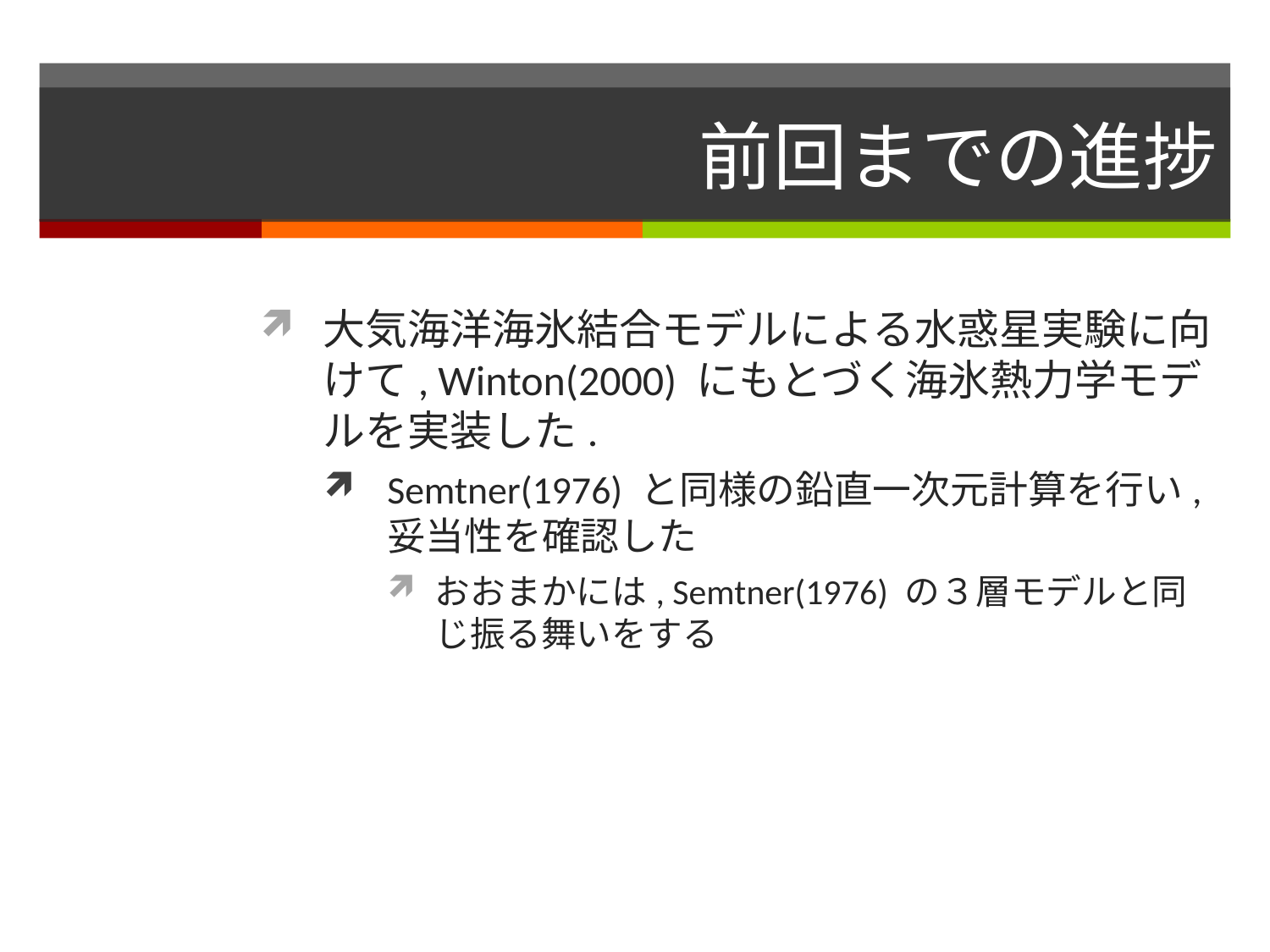

# 前回までの進捗
大気海洋海氷結合モデルによる水惑星実験に向けて, Winton(2000) にもとづく海氷熱力学モデルを実装した.
Semtner(1976) と同様の鉛直一次元計算を行い, 妥当性を確認した
おおまかには, Semtner(1976) の３層モデルと同じ振る舞いをする